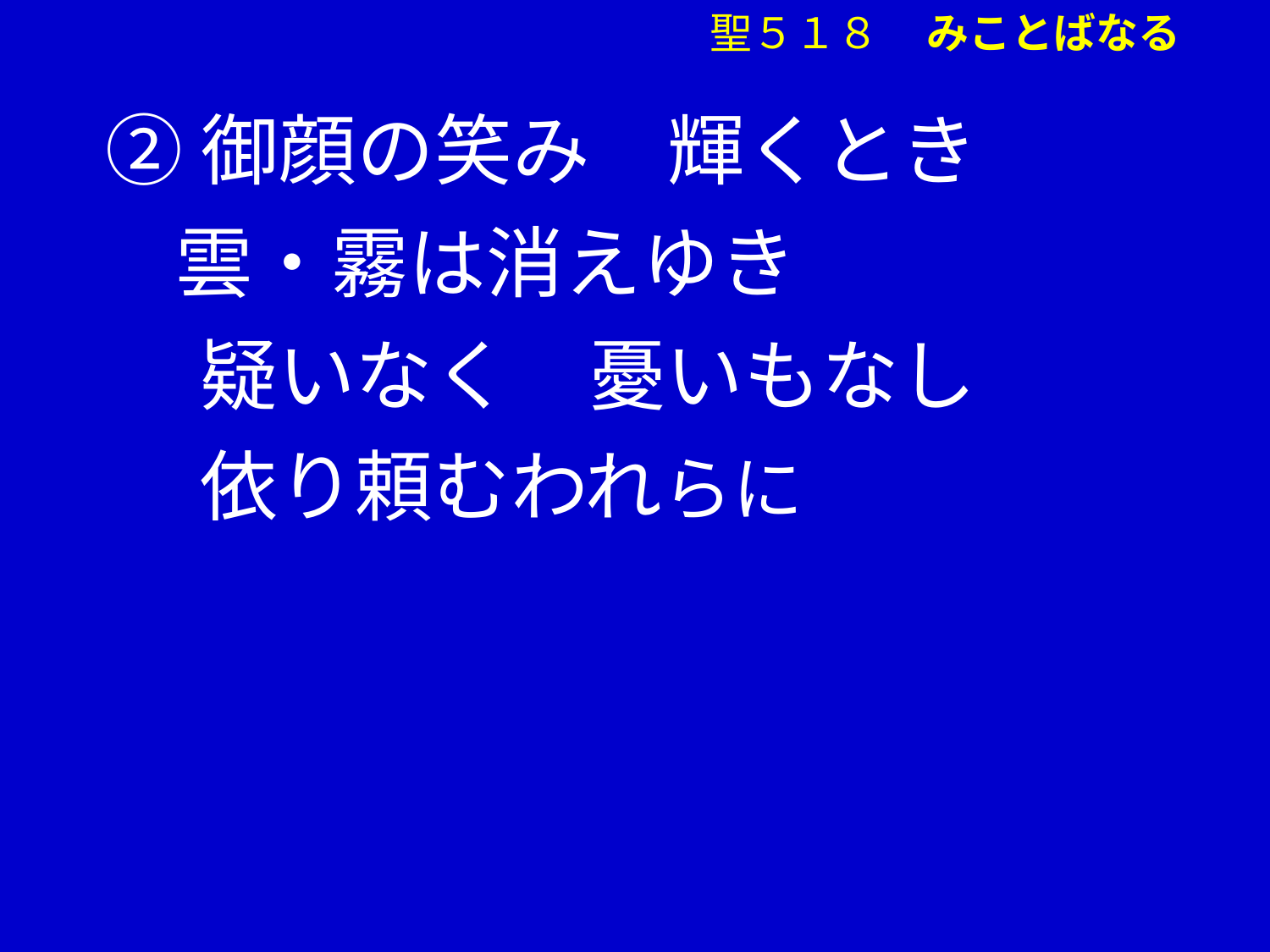

②御顔の笑み　輝くとき
   雲・霧は消えゆき
　 疑いなく　憂いもなし
　 依り頼むわれらに

           聖５１８     みことばなる